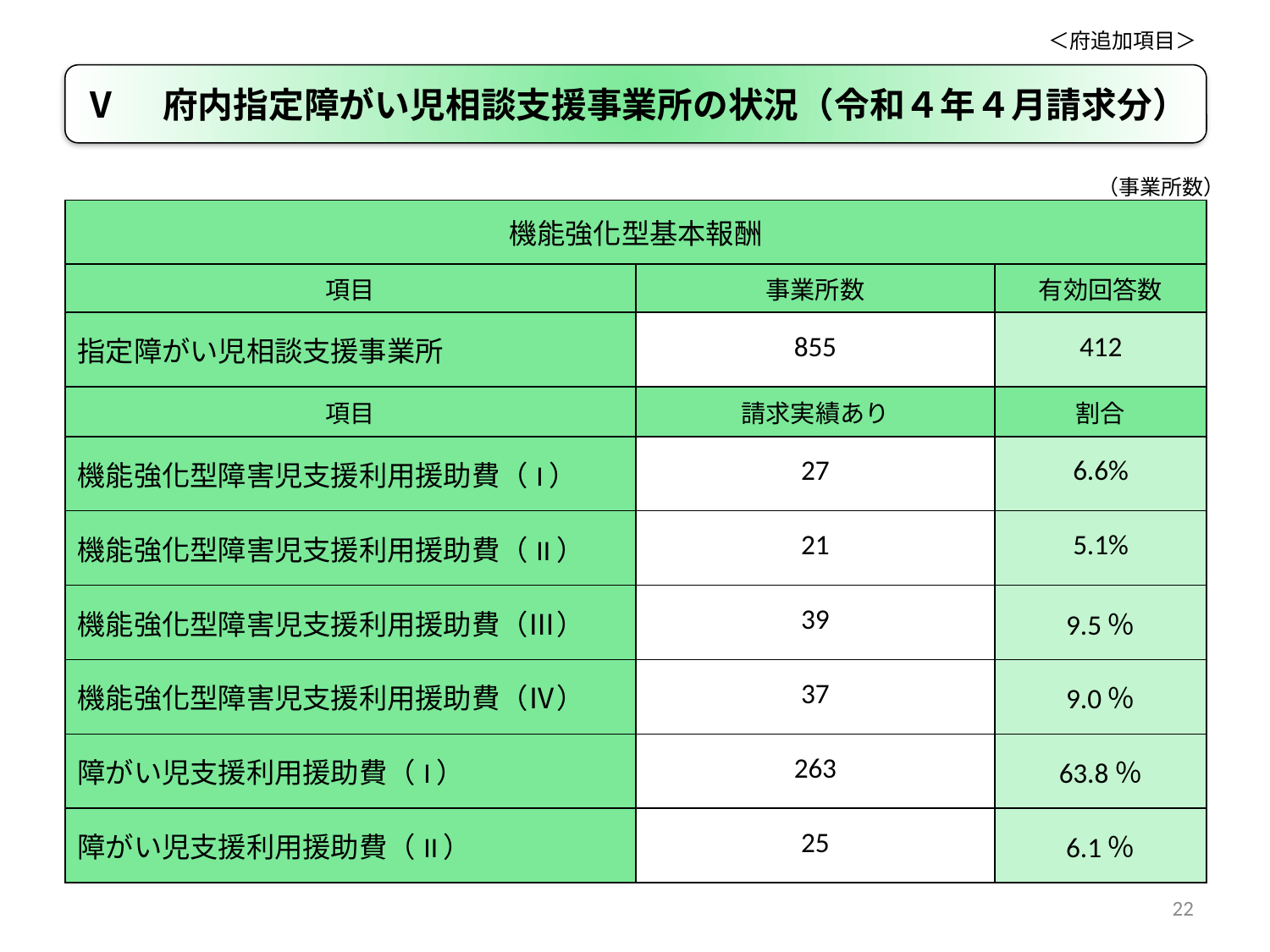

＜府追加項目＞
Ⅴ　府内指定障がい児相談支援事業所の状況（令和４年４月請求分）
（事業所数）
| 機能強化型基本報酬 |  |  |
| --- | --- | --- |
| 項目 | 事業所数 | 有効回答数 |
| 指定障がい児相談支援事業所 | 855 | 412 |
| 項目 | 請求実績あり | 割合 |
| 機能強化型障害児支援利用援助費（I） | 27 | 6.6% |
| 機能強化型障害児支援利用援助費（II） | 21 | 5.1% |
| 機能強化型障害児支援利用援助費（Ⅲ） | 39 | 9.5％ |
| 機能強化型障害児支援利用援助費（Ⅳ） | 37 | 9.0％ |
| 障がい児支援利用援助費（I） | 263 | 63.8％ |
| 障がい児支援利用援助費（II） | 25 | 6.1％ |
22